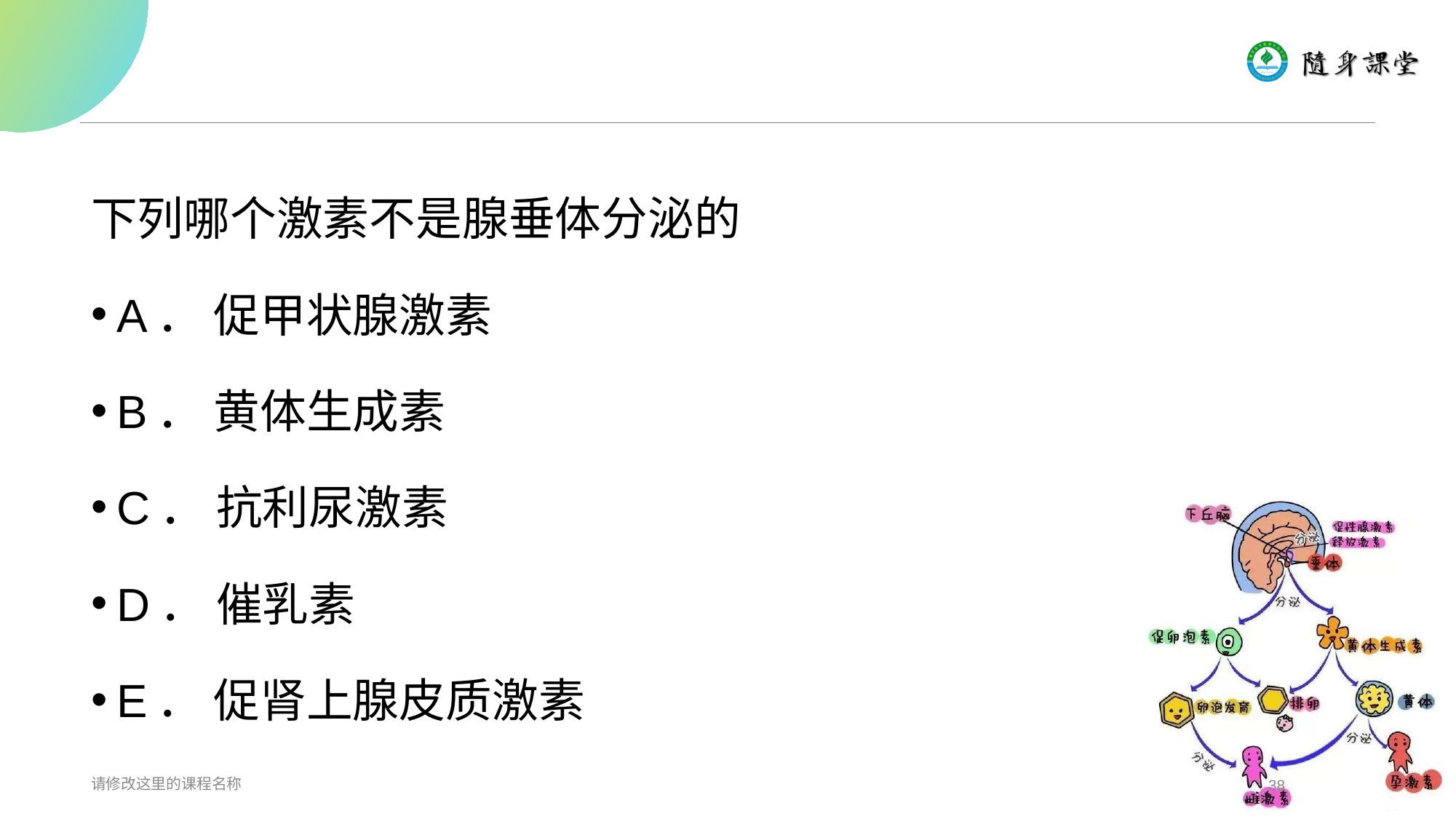

#
下列哪个激素不是腺垂体分泌的
A． 促甲状腺激素
B． 黄体生成素
C． 抗利尿激素
D． 催乳素
E． 促肾上腺皮质激素
请修改这里的课程名称
38